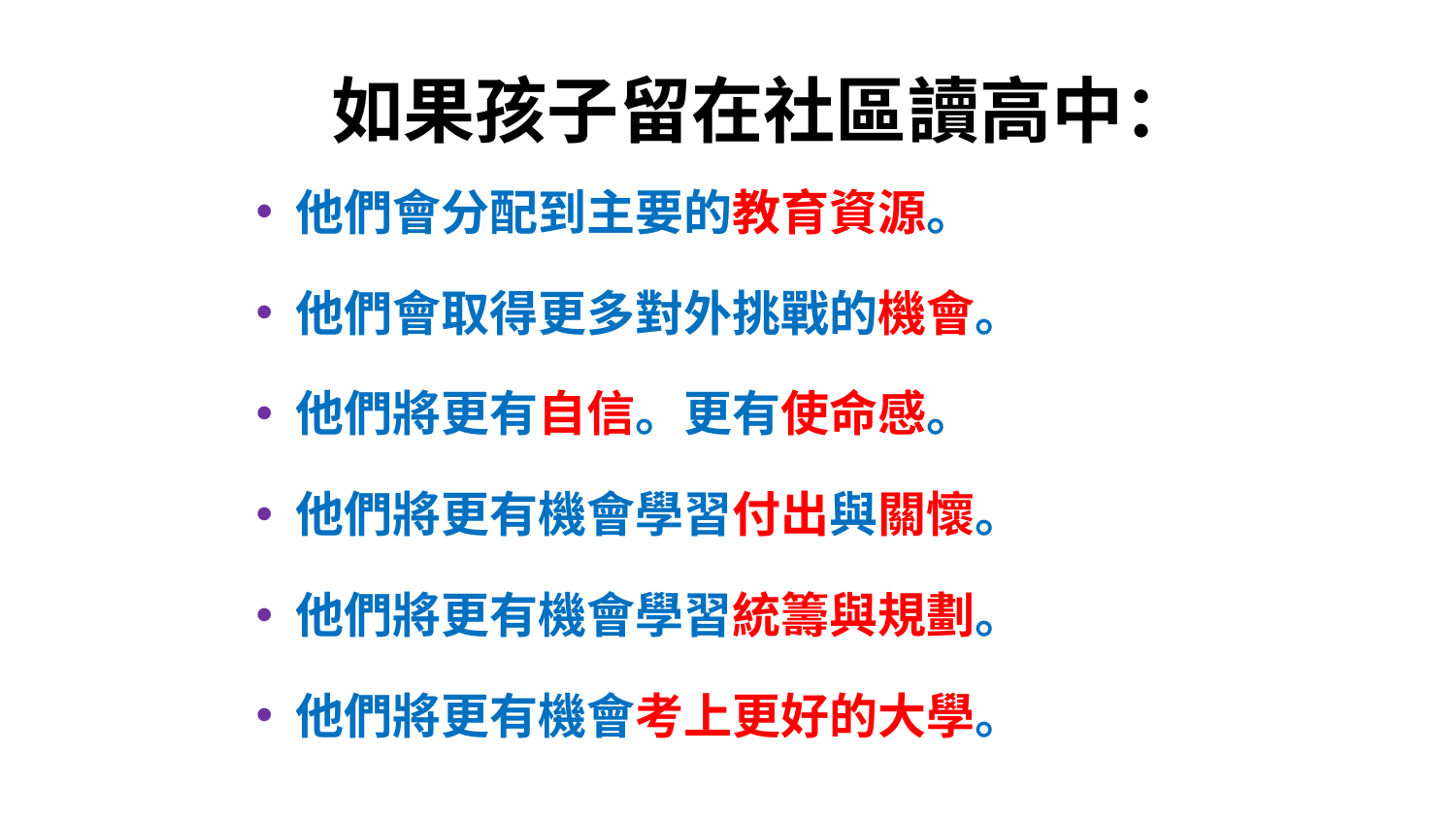

# 如果孩子留在社區讀高中：
他們會分配到主要的教育資源。
他們會取得更多對外挑戰的機會。
他們將更有自信。更有使命感。
他們將更有機會學習付出與關懷。
他們將更有機會學習統籌與規劃。
他們將更有機會考上更好的大學。